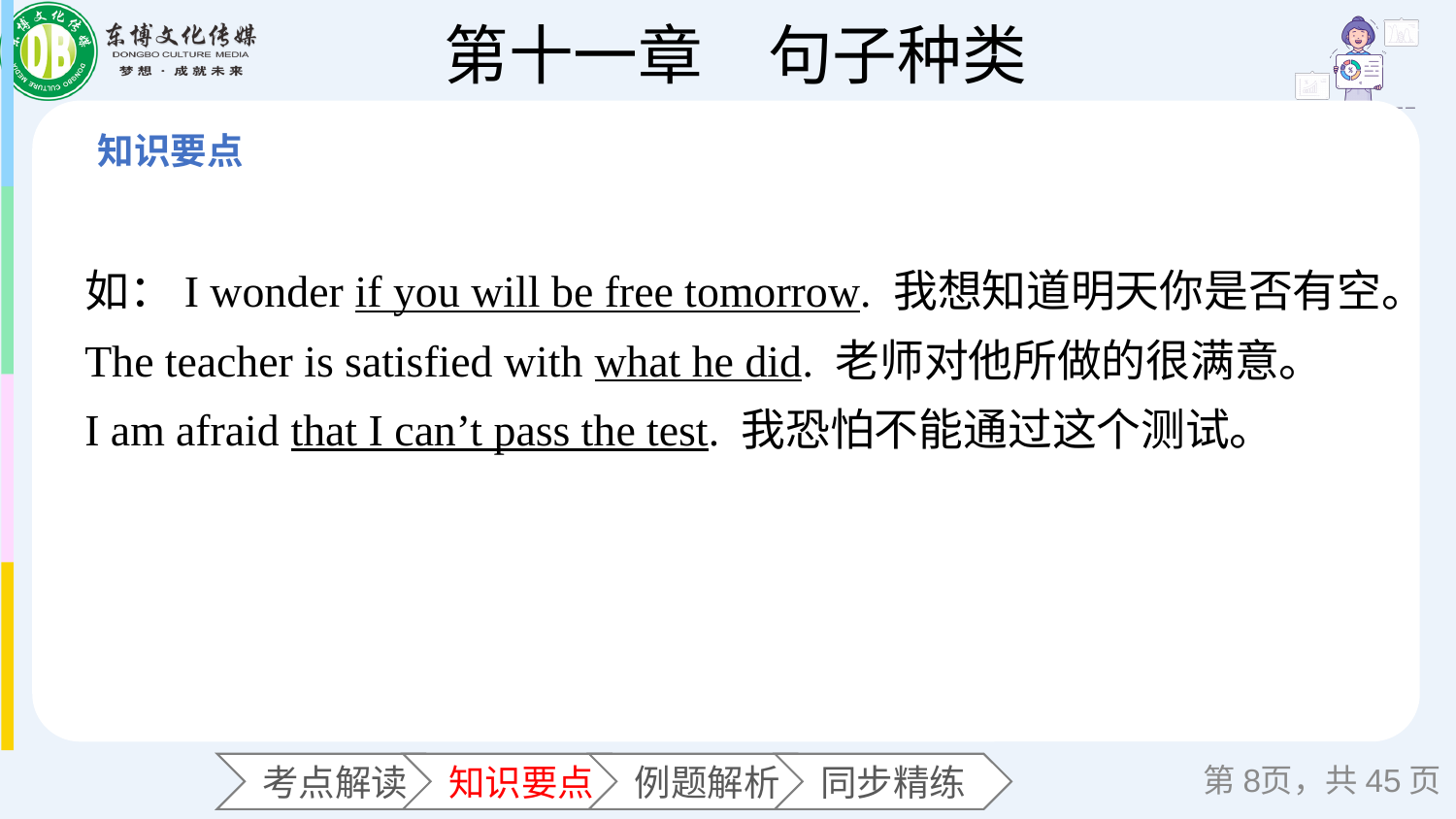

如：I wonder if you will be free tomorrow. 我想知道明天你是否有空。
The teacher is satisfied with what he did. 老师对他所做的很满意。
I am afraid that I can’t pass the test. 我恐怕不能通过这个测试。
第8页，共45页